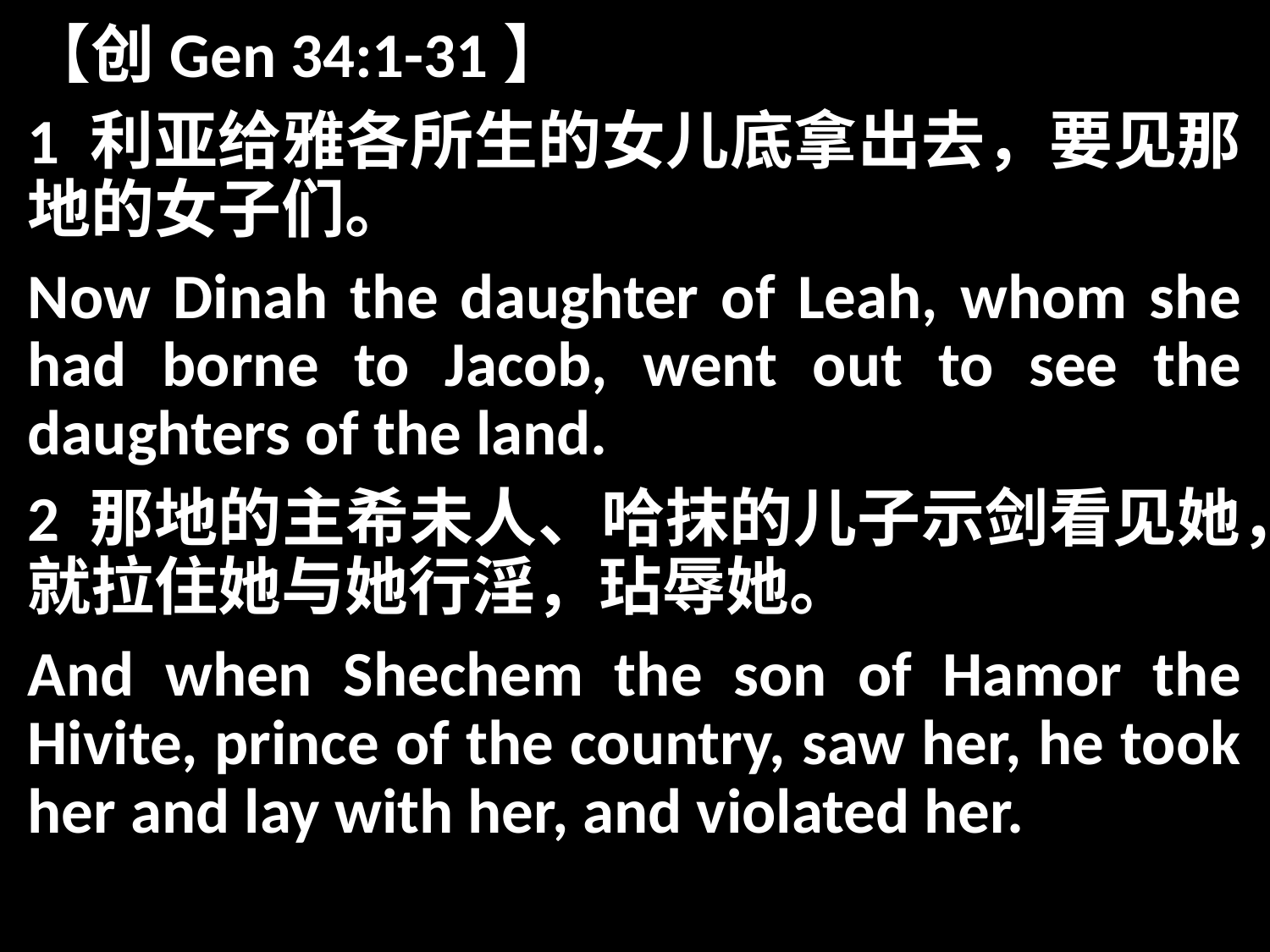

【创Gen 34:1-31】
1 利亚给雅各所生的女儿底拿出去，要见那地的女子们。
Now Dinah the daughter of Leah, whom she had borne to Jacob, went out to see the daughters of the land.
2 那地的主希未人、哈抹的儿子示剑看见她，就拉住她与她行淫，玷辱她。
And when Shechem the son of Hamor the Hivite, prince of the country, saw her, he took her and lay with her, and violated her.